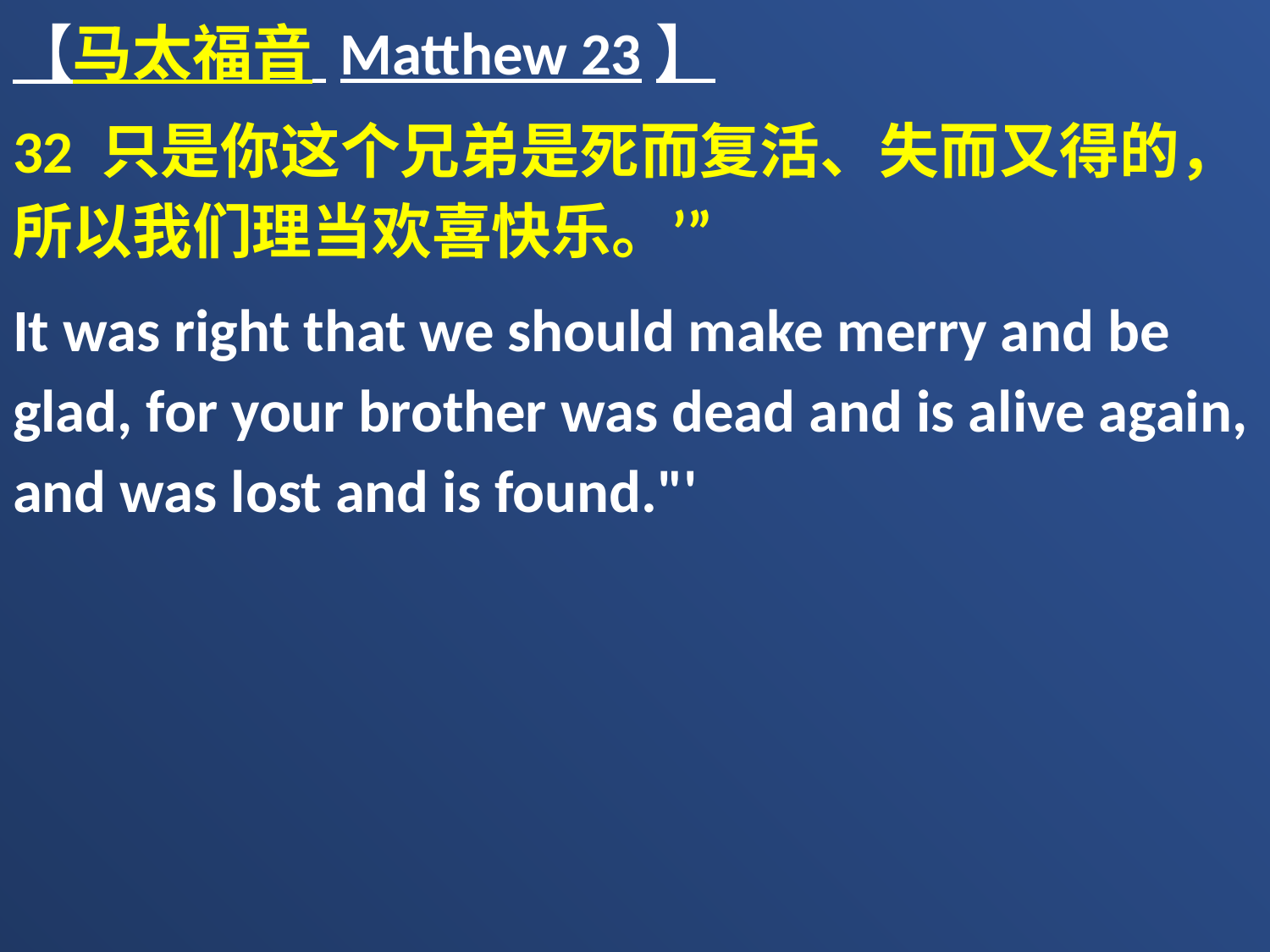

【马太福音 Matthew 23】
32 只是你这个兄弟是死而复活、失而又得的，所以我们理当欢喜快乐。’”
It was right that we should make merry and be glad, for your brother was dead and is alive again, and was lost and is found."'